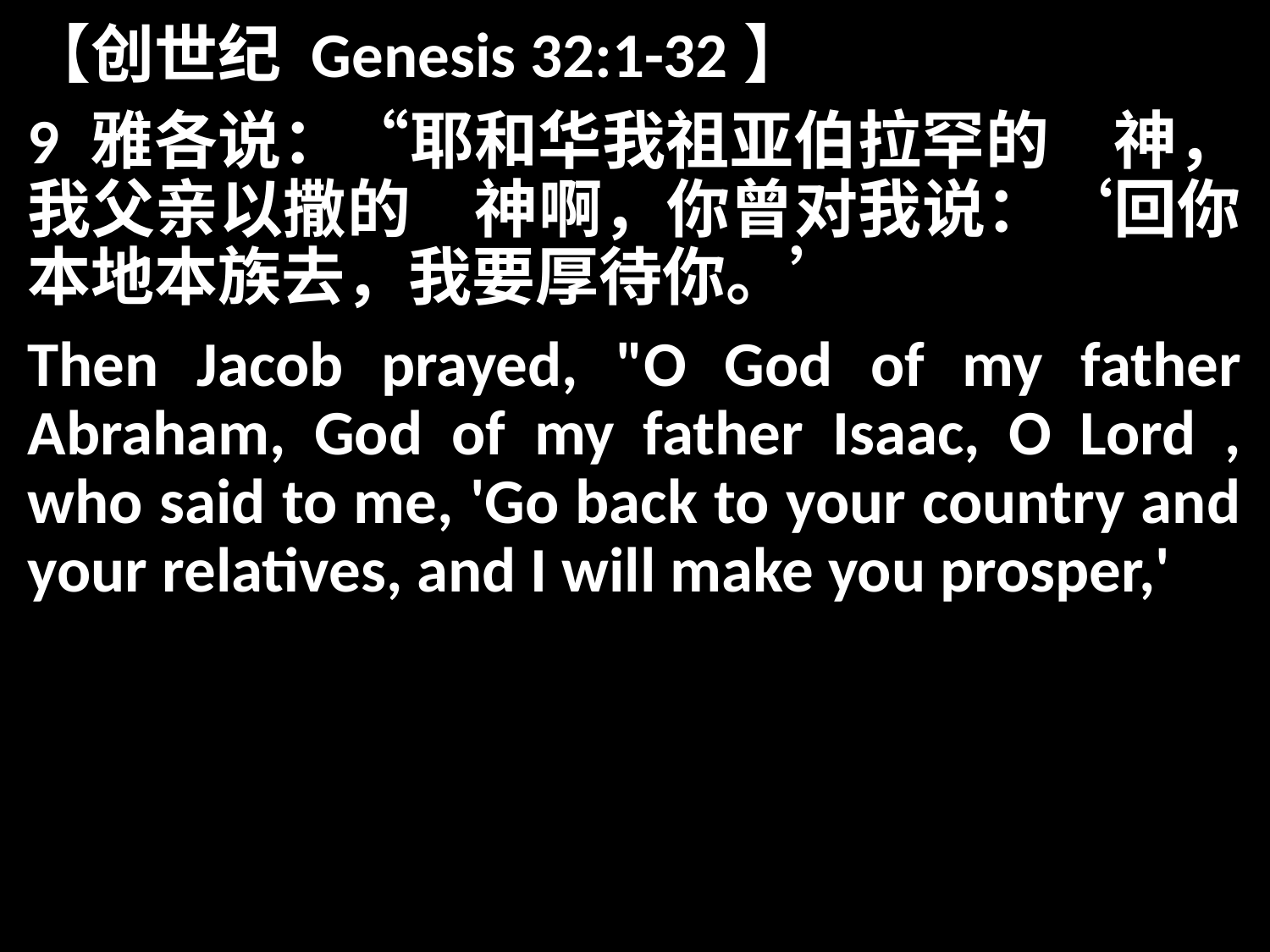

【创世纪 Genesis 32:1-32】
9 雅各说：“耶和华我祖亚伯拉罕的　神，我父亲以撒的　神啊，你曾对我说：‘回你本地本族去，我要厚待你。’
Then Jacob prayed, "O God of my father Abraham, God of my father Isaac, O Lord , who said to me, 'Go back to your country and your relatives, and I will make you prosper,'